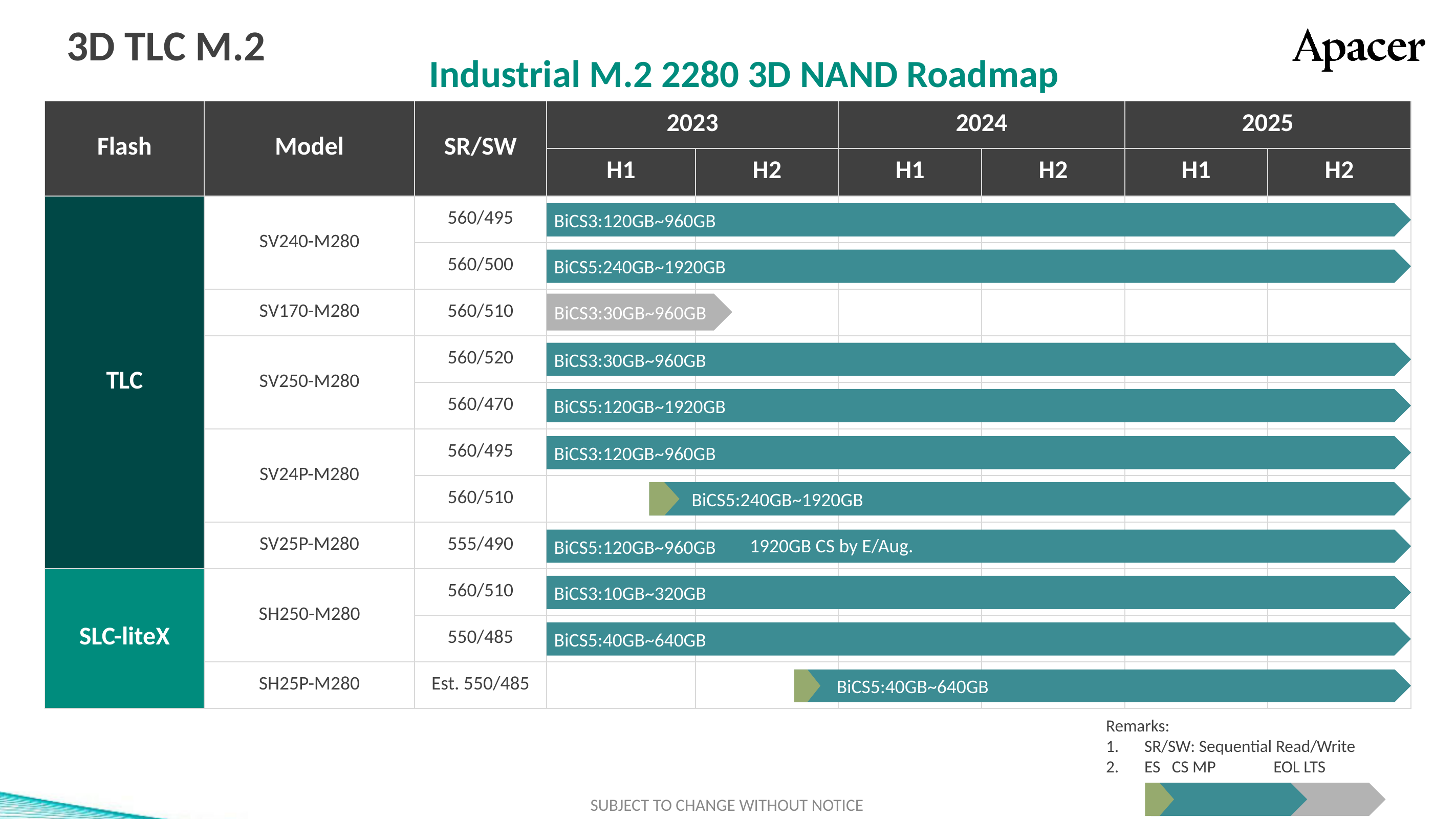

# 3D TLC M.2
Industrial M.2 2280 3D NAND Roadmap
| Flash | Model | SR/SW | 2023 |  | 2024 |  | 2025 |  |
| --- | --- | --- | --- | --- | --- | --- | --- | --- |
|  |  |  | H1 | H2 | H1 | H2 | H1 | H2 |
| TLC | SV240-M280 | 560/495 |  |  |  |  |  |  |
|  |  | 560/500 |  |  |  |  |  |  |
|  | SV170-M280 | 560/510 |  |  |  |  |  |  |
|  | SV250-M280 | 560/520 |  |  |  |  |  |  |
|  |  | 560/470 |  |  |  |  |  |  |
|  | SV24P-M280 | 560/495 |  |  |  |  |  |  |
|  |  | 560/510 |  |  |  |  |  |  |
|  | SV25P-M280 | 555/490 |  |  |  |  |  |  |
| SLC-liteX | SH250-M280 | 560/510 |  |  |  |  |  |  |
|  |  | 550/485 |  |  |  |  |  |  |
|  | SH25P-M280 | Est. 550/485 |  |  |  |  |  |  |
BiCS3:120GB~960GB
標準色
附屬
配色
3D TLC
2D MLC
SLC-lite
SLC
類工

SLC-liteX

BiCS5:240GB~1920GB
BiCS3:30GB~960GB
BiCS3:30GB~960GB
BiCS5:120GB~1920GB
BiCS3:120GB~960GB
        BiCS5:240GB~1920GB

BiCS5:120GB~960GB
1920GB CS by E/Aug.
BiCS3:10GB~320GB
BiCS5:40GB~640GB

        BiCS5:40GB~640GB
Remarks:
SR/SW: Sequential Read/Write
ES   CS MP               EOL LTS